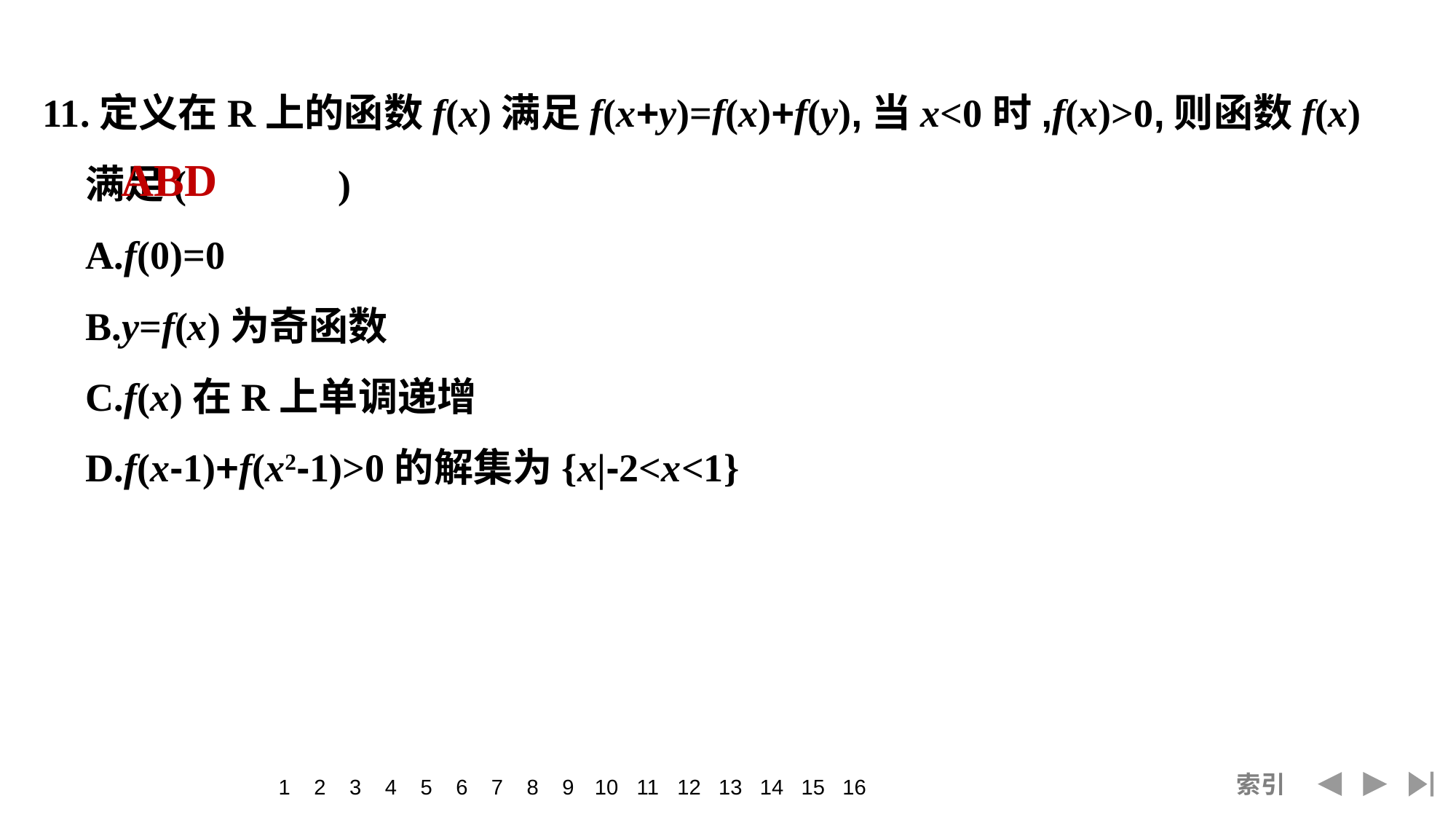

11.定义在R上的函数f(x)满足f(x+y)=f(x)+f(y),当x<0时,f(x)>0,则函数f(x)满足(　      　)
	A.f(0)=0
	B.y=f(x)为奇函数
	C.f(x)在R上单调递增
	D.f(x-1)+f(x2-1)>0的解集为{x|-2<x<1}
ABD